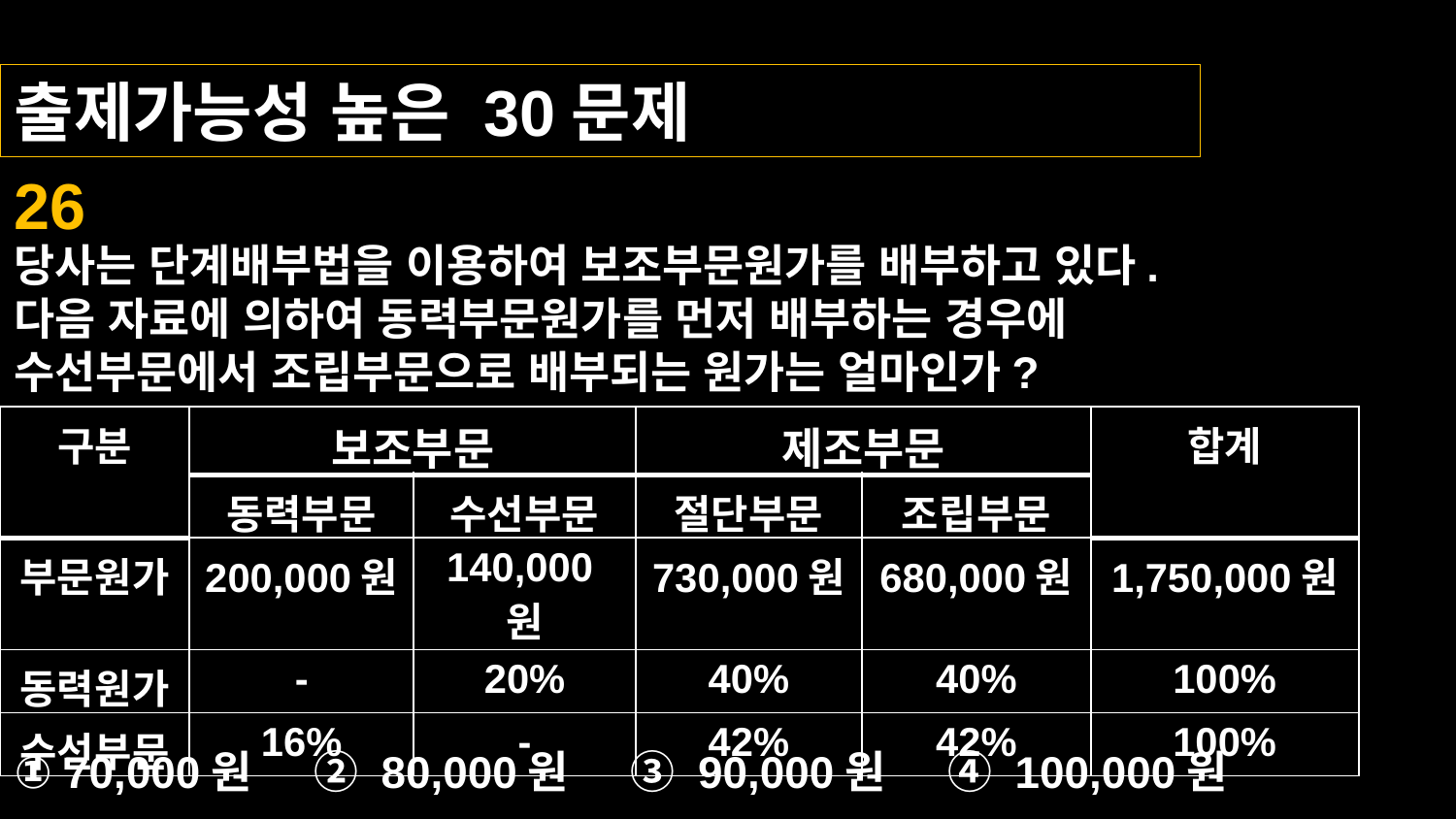

출제가능성 높은 30문제
26

당사는 단계배부법을 이용하여 보조부문원가를 배부하고 있다.
다음 자료에 의하여 동력부문원가를 먼저 배부하는 경우에
수선부문에서 조립부문으로 배부되는 원가는 얼마인가?

| 구분 | 보조부문 |  | 제조부문 |  | 합계 |
| --- | --- | --- | --- | --- | --- |
|  | 동력부문 | 수선부문 | 절단부문 | 조립부문 |  |
| 부문원가 | 200,000원 | 140,000원 | 730,000원 | 680,000원 | 1,750,000원 |
| 동력원가 | - | 20% | 40% | 40% | 100% |
| 수선부문 | 16% | - | 42% | 42% | 100% |
① 70,000원     ② 80,000원     ③ 90,000원     ④ 100,000원